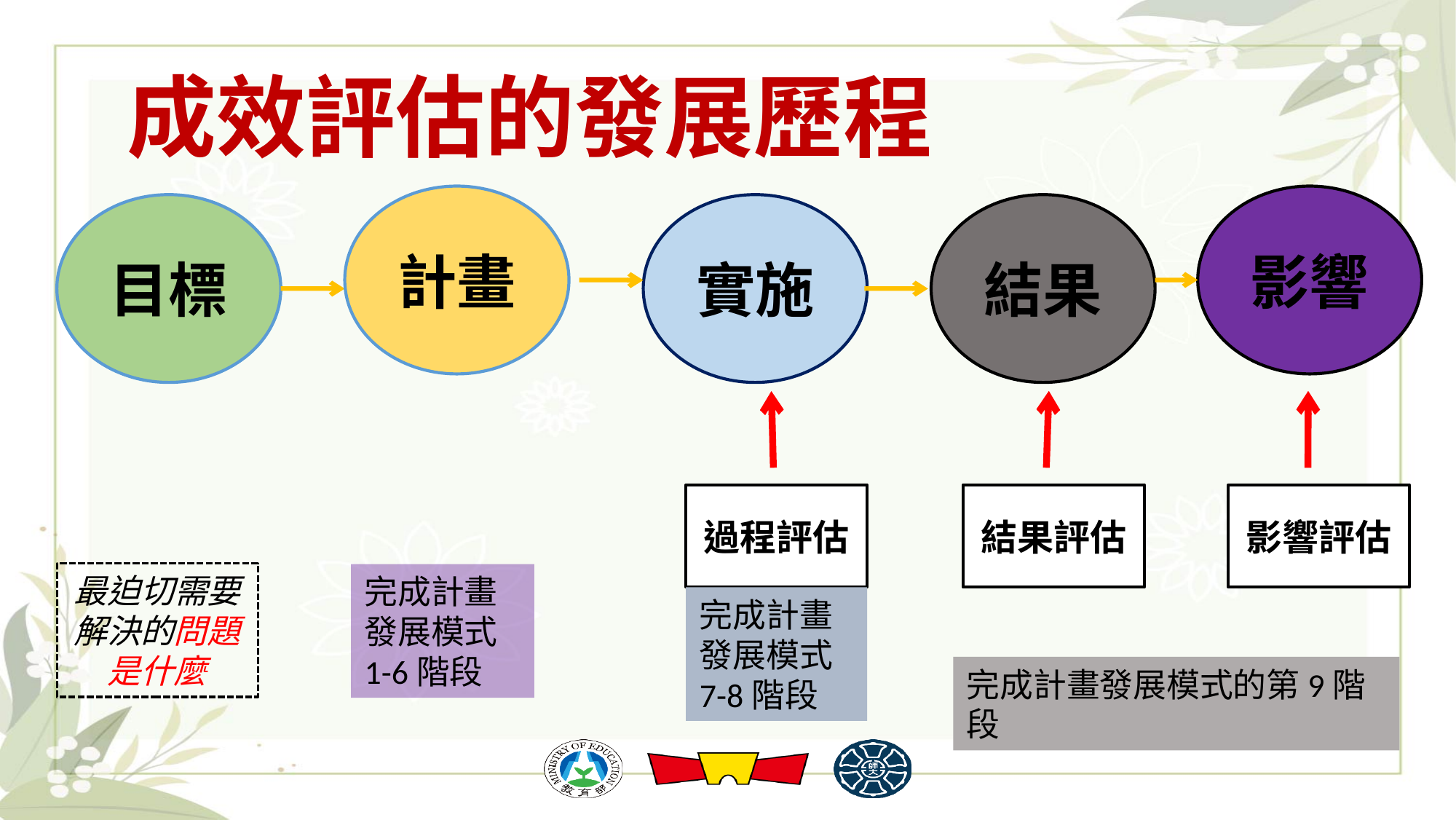

成效評估的發展歷程
計畫
影響
目標
實施
結果
過程評估
結果評估
影響評估
最迫切需要解決的問題是什麼
完成計畫發展模式1-6階段
完成計畫發展模式7-8階段
完成計畫發展模式的第9階段
4